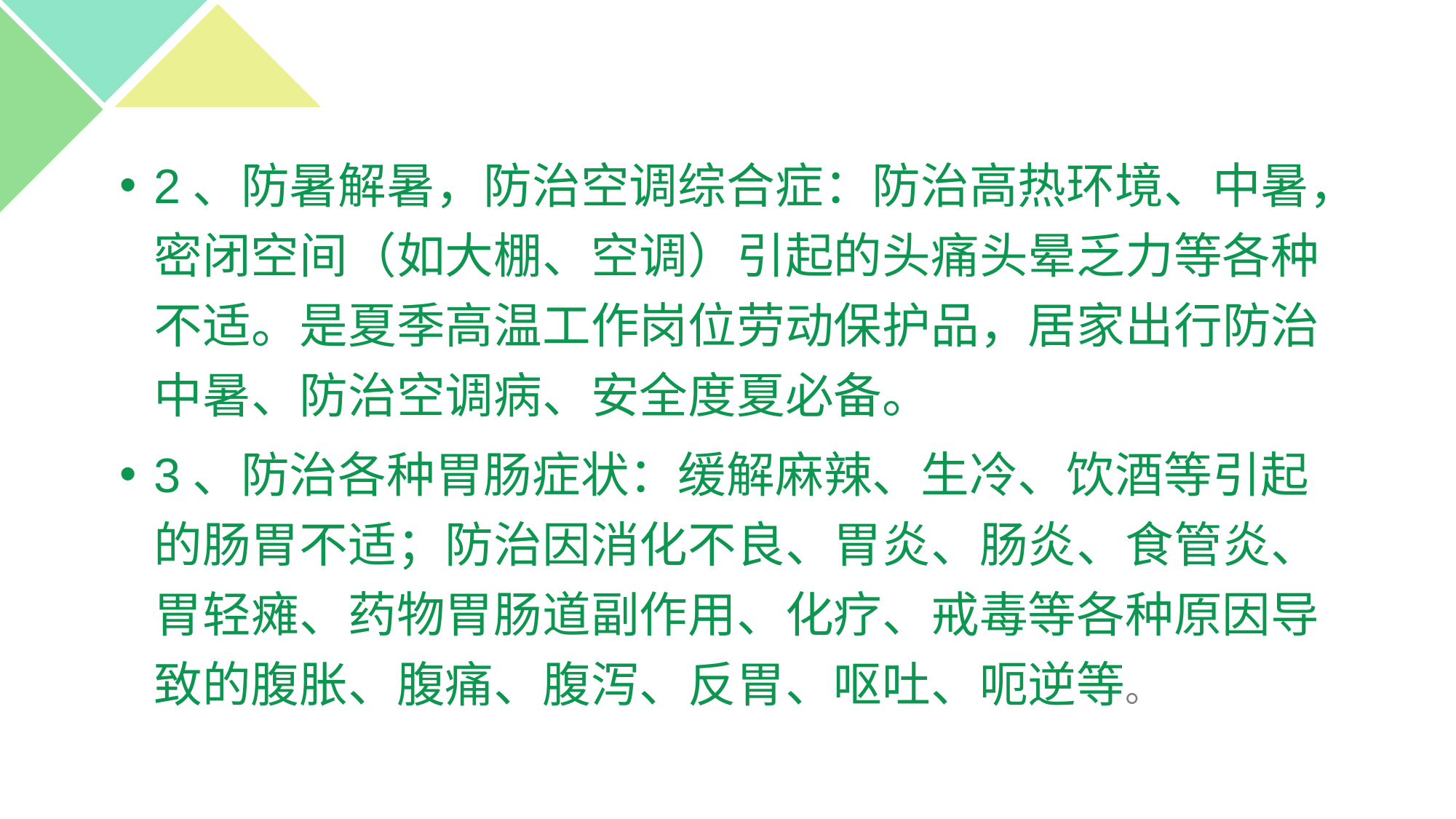

2、防暑解暑，防治空调综合症：防治高热环境、中暑，密闭空间（如大棚、空调）引起的头痛头晕乏力等各种不适。是夏季高温工作岗位劳动保护品，居家出行防治中暑、防治空调病、安全度夏必备。
3、防治各种胃肠症状：缓解麻辣、生冷、饮酒等引起的肠胃不适；防治因消化不良、胃炎、肠炎、食管炎、胃轻瘫、药物胃肠道副作用、化疗、戒毒等各种原因导致的腹胀、腹痛、腹泻、反胃、呕吐、呃逆等。